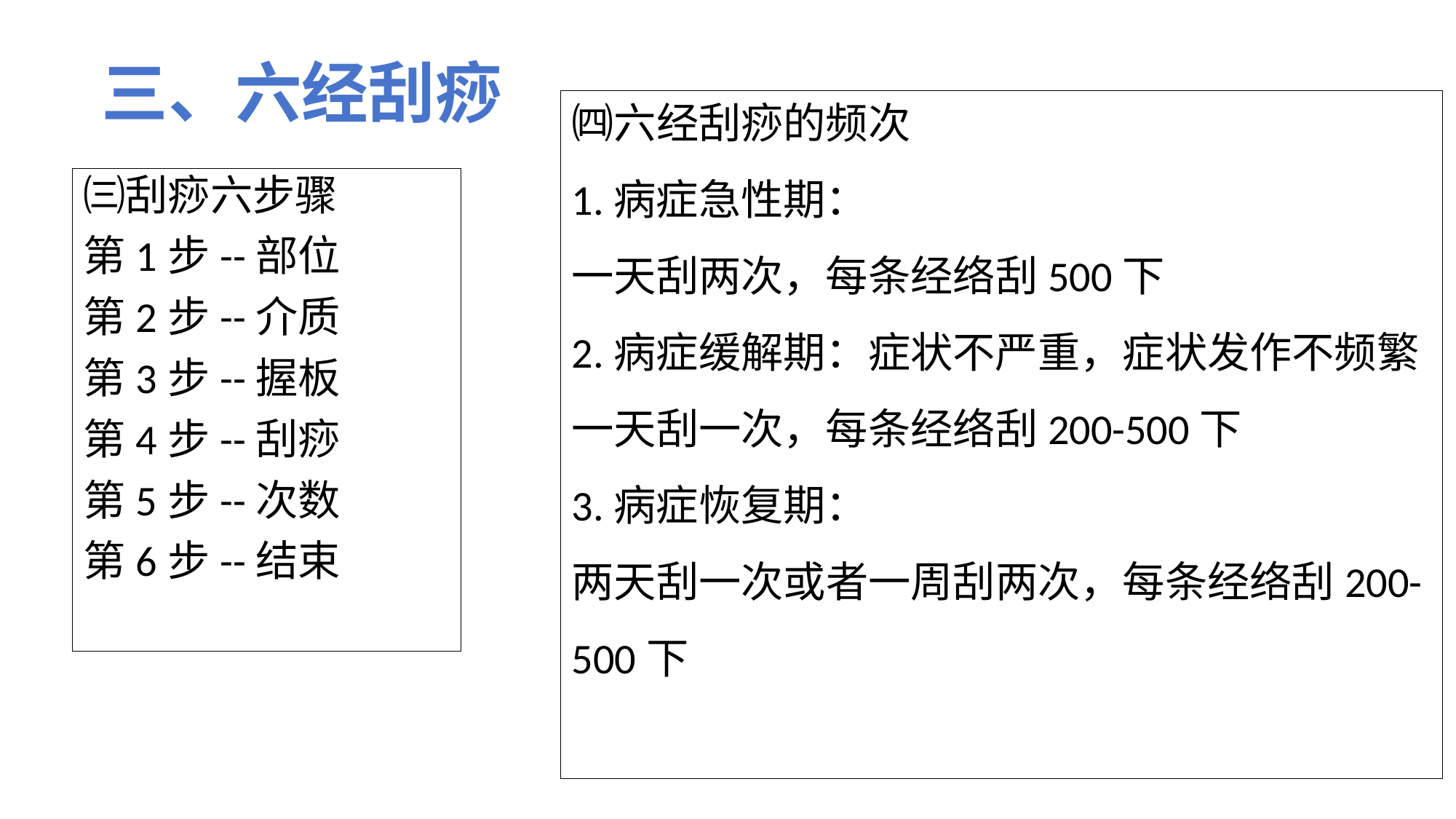

# 三、六经刮痧
㈣六经刮痧的频次
1.病症急性期：
一天刮两次，每条经络刮500下
2.病症缓解期：症状不严重，症状发作不频繁
一天刮一次，每条经络刮200-500下
3.病症恢复期：
两天刮一次或者一周刮两次，每条经络刮200-500下
㈢刮痧六步骤
第1步--部位
第2步--介质
第3步--握板
第4步--刮痧
第5步--次数
第6步--结束